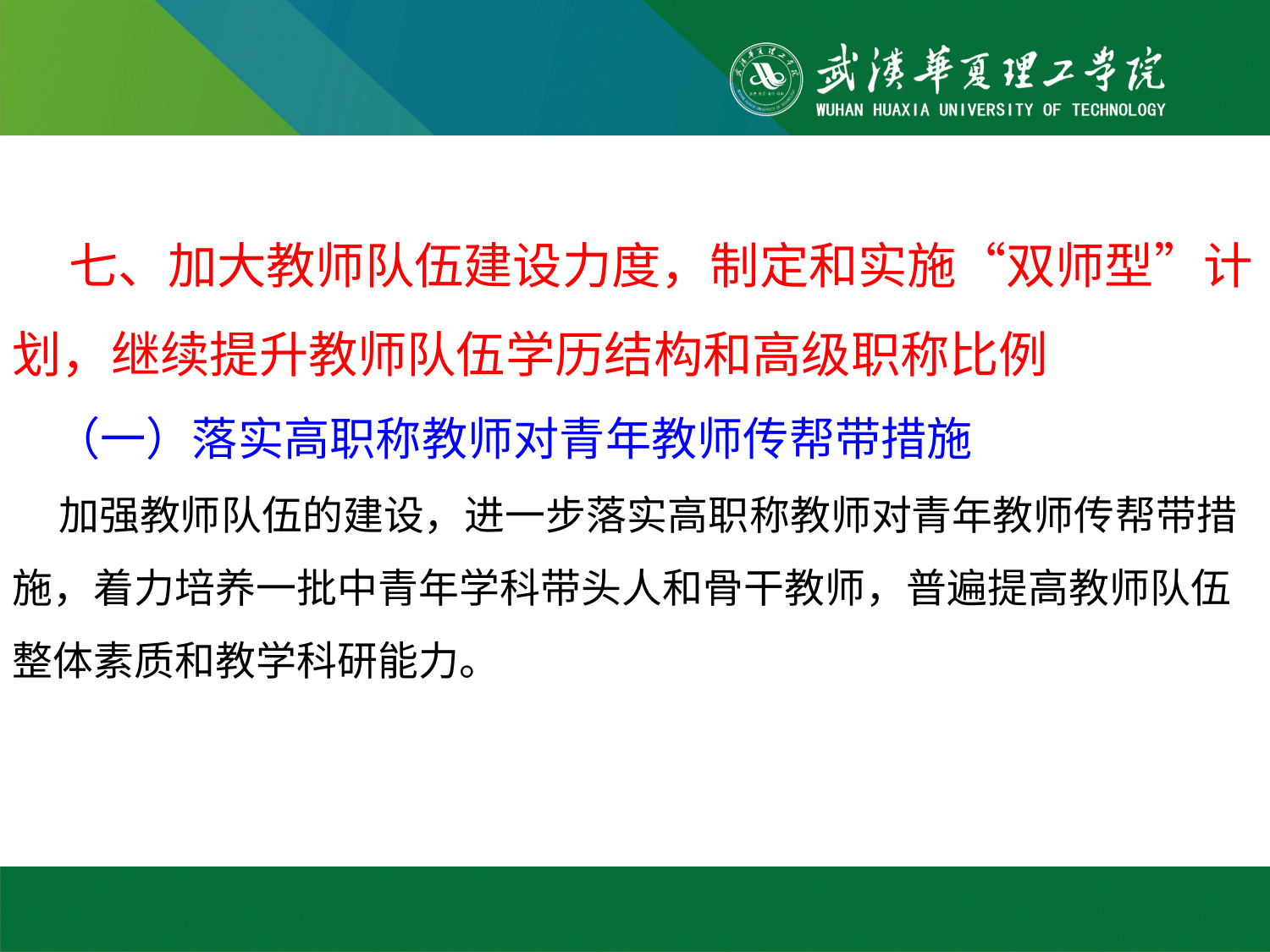

七、加大教师队伍建设力度，制定和实施“双师型”计划，继续提升教师队伍学历结构和高级职称比例
   （一）落实高职称教师对青年教师传帮带措施
    加强教师队伍的建设，进一步落实高职称教师对青年教师传帮带措施，着力培养一批中青年学科带头人和骨干教师，普遍提高教师队伍整体素质和教学科研能力。